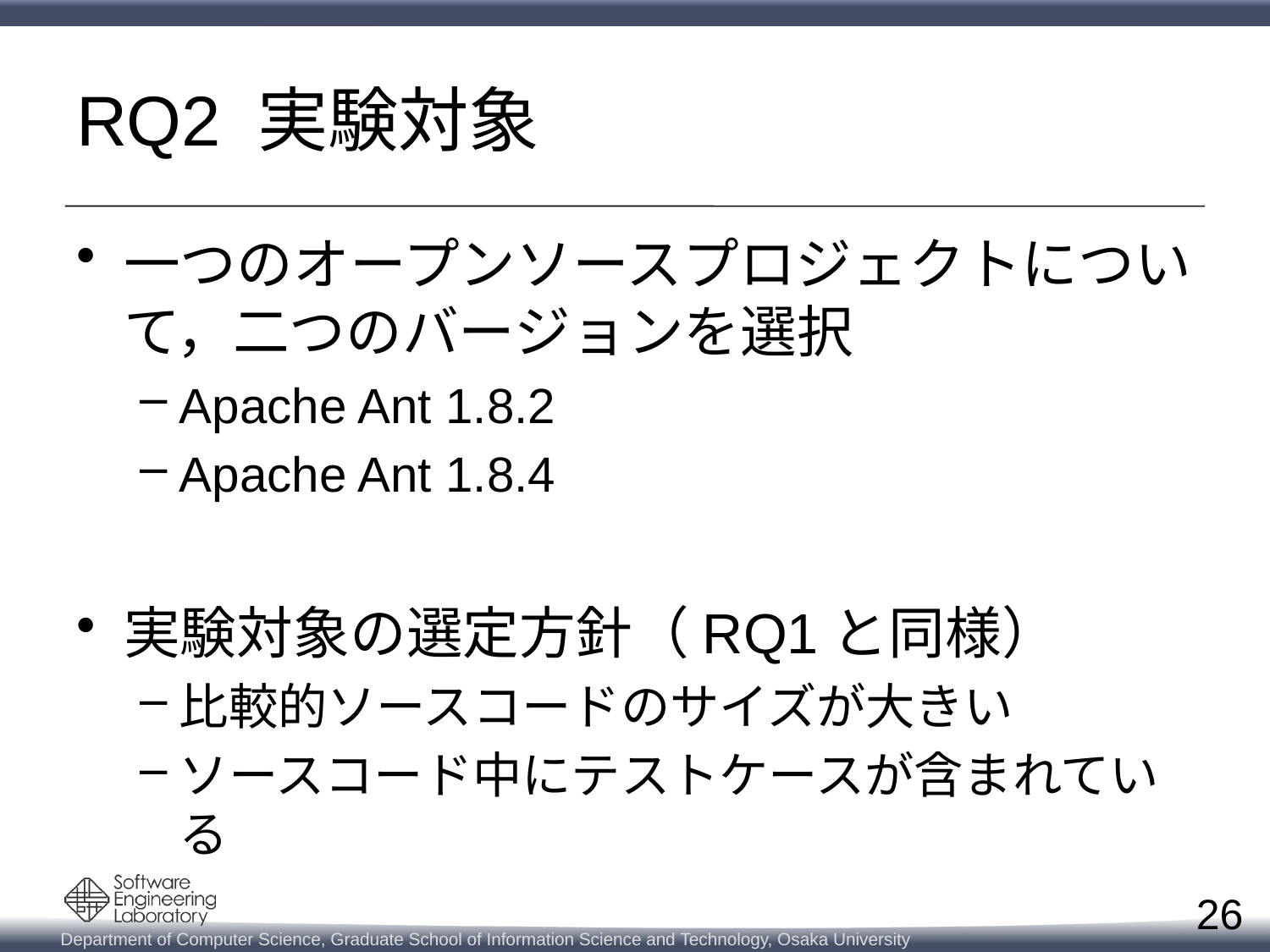

# RQ2 実験対象
一つのオープンソースプロジェクトについて，二つのバージョンを選択
Apache Ant 1.8.2
Apache Ant 1.8.4

実験対象の選定方針（RQ1と同様）
比較的ソースコードのサイズが大きい
ソースコード中にテストケースが含まれている
26